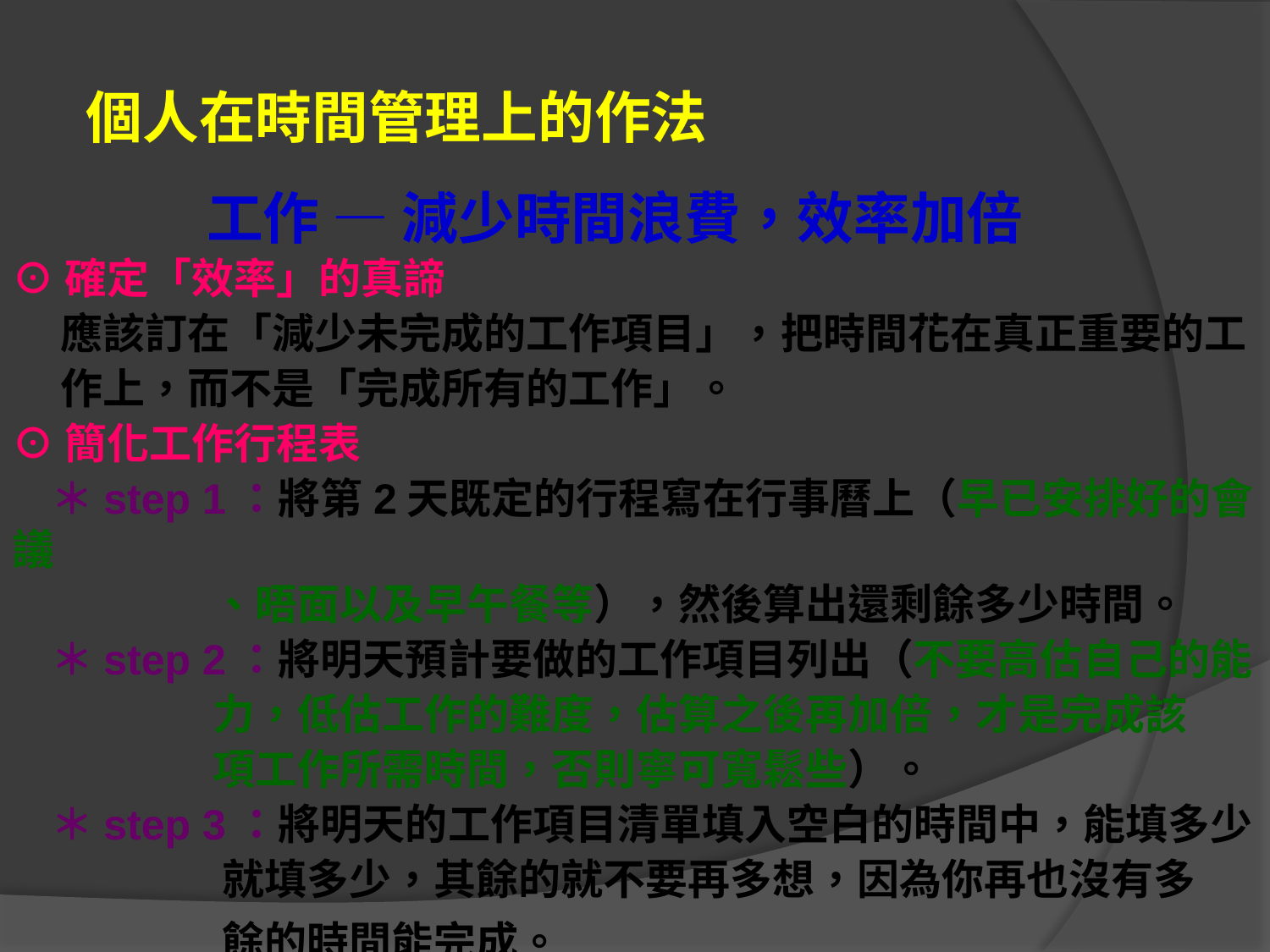

#
  個人在時間管理上的作法
              工作 — 減少時間浪費，效率加倍
⊙確定「效率」的真諦
    應該訂在「減少未完成的工作項目」，把時間花在真正重要的工
    作上，而不是「完成所有的工作」。
⊙簡化工作行程表
   ＊step 1：將第2天既定的行程寫在行事曆上（早已安排好的會議
                    、晤面以及早午餐等），然後算出還剩餘多少時間。
   ＊step 2：將明天預計要做的工作項目列出（不要高估自己的能
                    力，低估工作的難度，估算之後再加倍，才是完成該
                    項工作所需時間，否則寧可寬鬆些）。
   ＊step 3：將明天的工作項目清單填入空白的時間中，能填多少
                     就填多少，其餘的就不要再多想，因為你再也沒有多
                     餘的時間能完成。